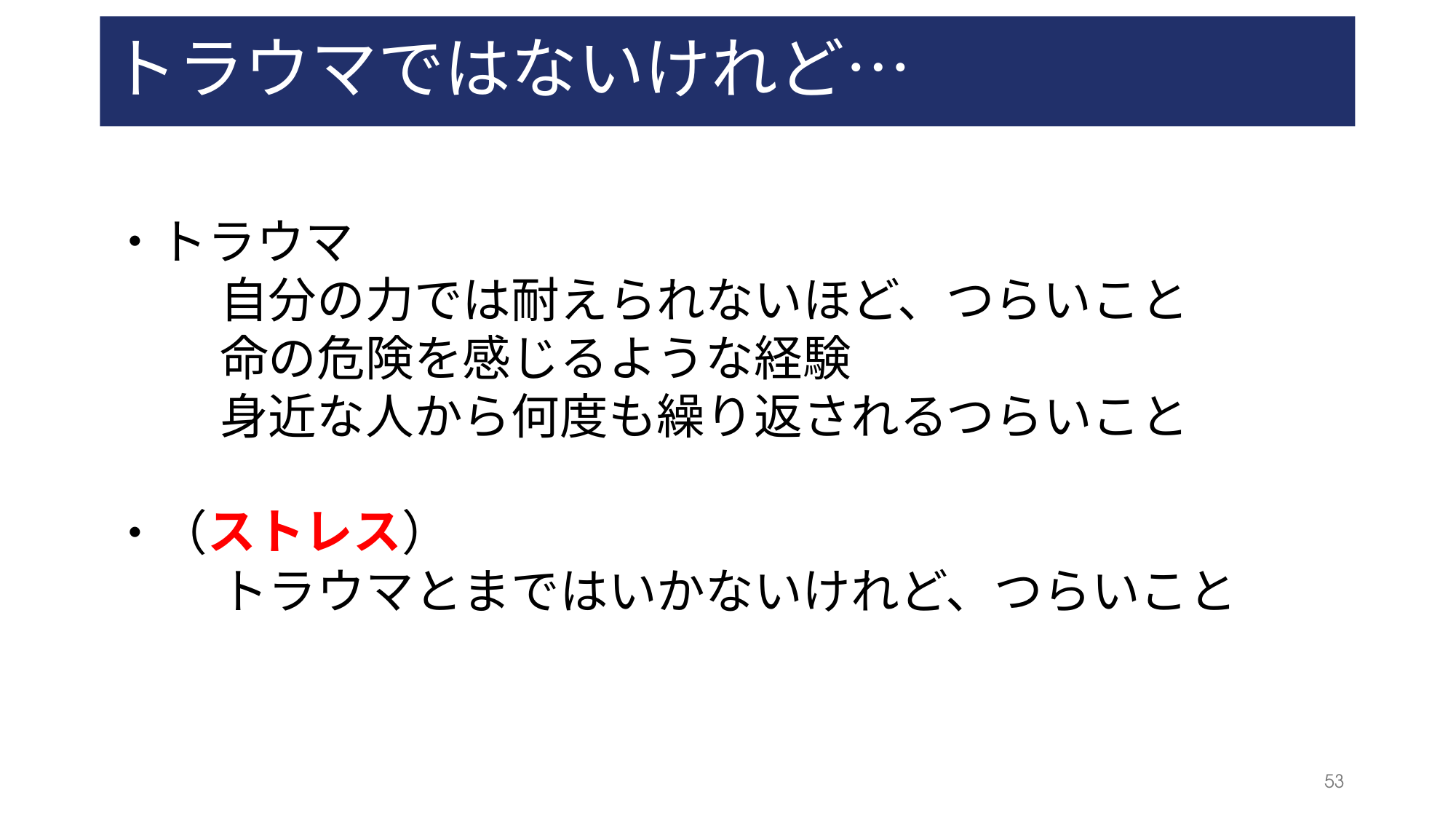

# トラウマではないけれど…
・トラウマ
	自分の力では耐えられないほど、つらいこと
	命の危険を感じるような経験
	身近な人から何度も繰り返されるつらいこと

・（　　　　）
	トラウマとまではいかないけれど、つらいこと
ストレス
53